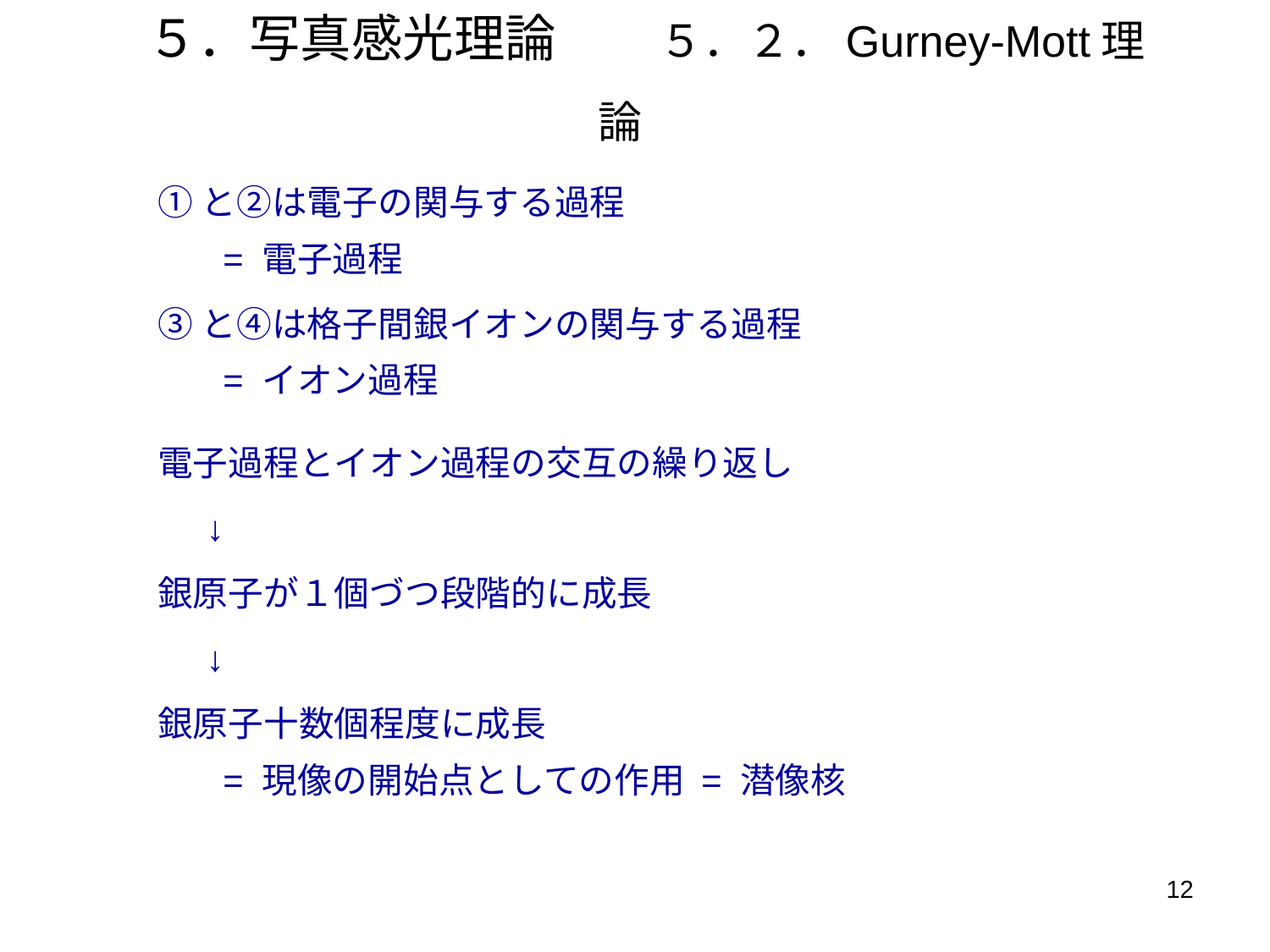

# ５．写真感光理論　　５．２．Gurney-Mott理論
①と②は電子の関与する過程
 = 電子過程
③と④は格子間銀イオンの関与する過程
 = イオン過程
電子過程とイオン過程の交互の繰り返し
	↓
銀原子が１個づつ段階的に成長
	↓
銀原子十数個程度に成長
 = 現像の開始点としての作用 = 潜像核

12